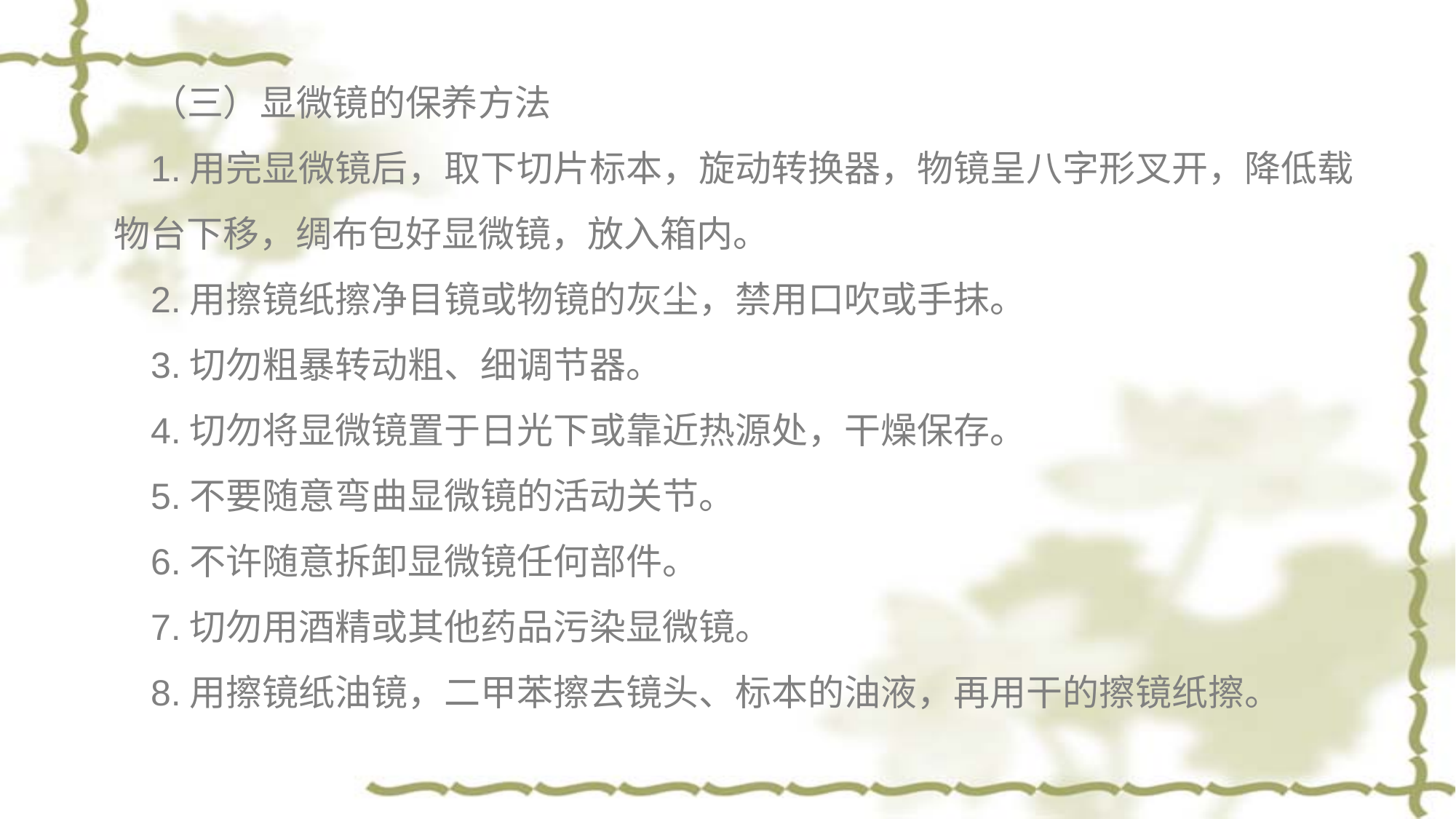

（三）显微镜的保养方法
1.用完显微镜后，取下切片标本，旋动转换器，物镜呈八字形叉开，降低载物台下移，绸布包好显微镜，放入箱内。
2.用擦镜纸擦净目镜或物镜的灰尘，禁用口吹或手抹。
3.切勿粗暴转动粗、细调节器。
4.切勿将显微镜置于日光下或靠近热源处，干燥保存。
5.不要随意弯曲显微镜的活动关节。
6.不许随意拆卸显微镜任何部件。
7.切勿用酒精或其他药品污染显微镜。
8.用擦镜纸油镜，二甲苯擦去镜头、标本的油液，再用干的擦镜纸擦。